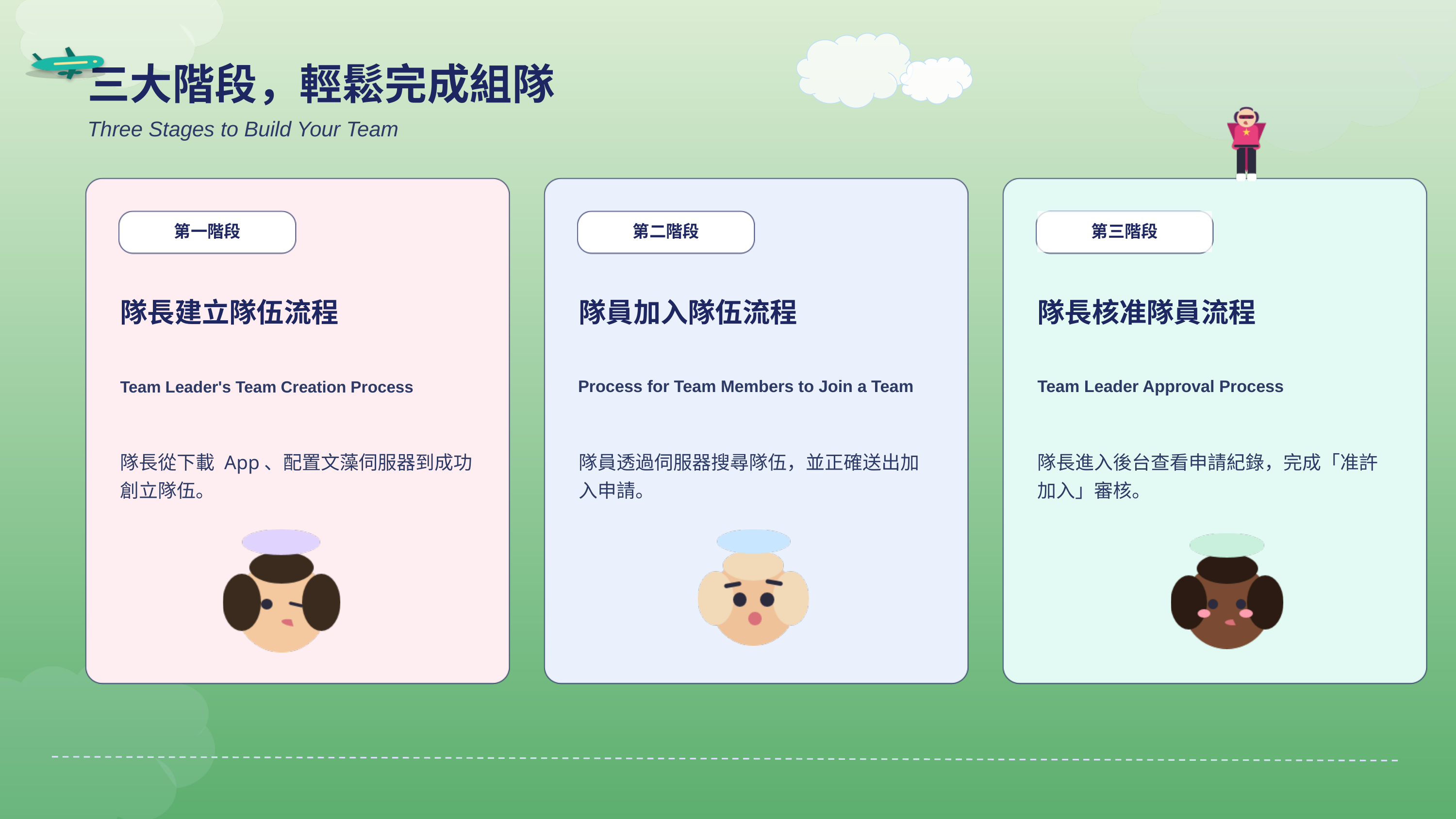

三大階段，輕鬆完成組隊

Three Stages to Build Your Team

第一階段

第二階段

第三階段

隊長建立隊伍流程

隊員加入隊伍流程

隊長核准隊員流程

Team Leader's Team Creation Process

Process for Team Members to Join a Team

Team Leader Approval Process

隊長從下載 App、配置文藻伺服器到成功創立隊伍。

隊員透過伺服器搜尋隊伍，並正確送出加入申請。

隊長進入後台查看申請紀錄，完成「准許加入」審核。